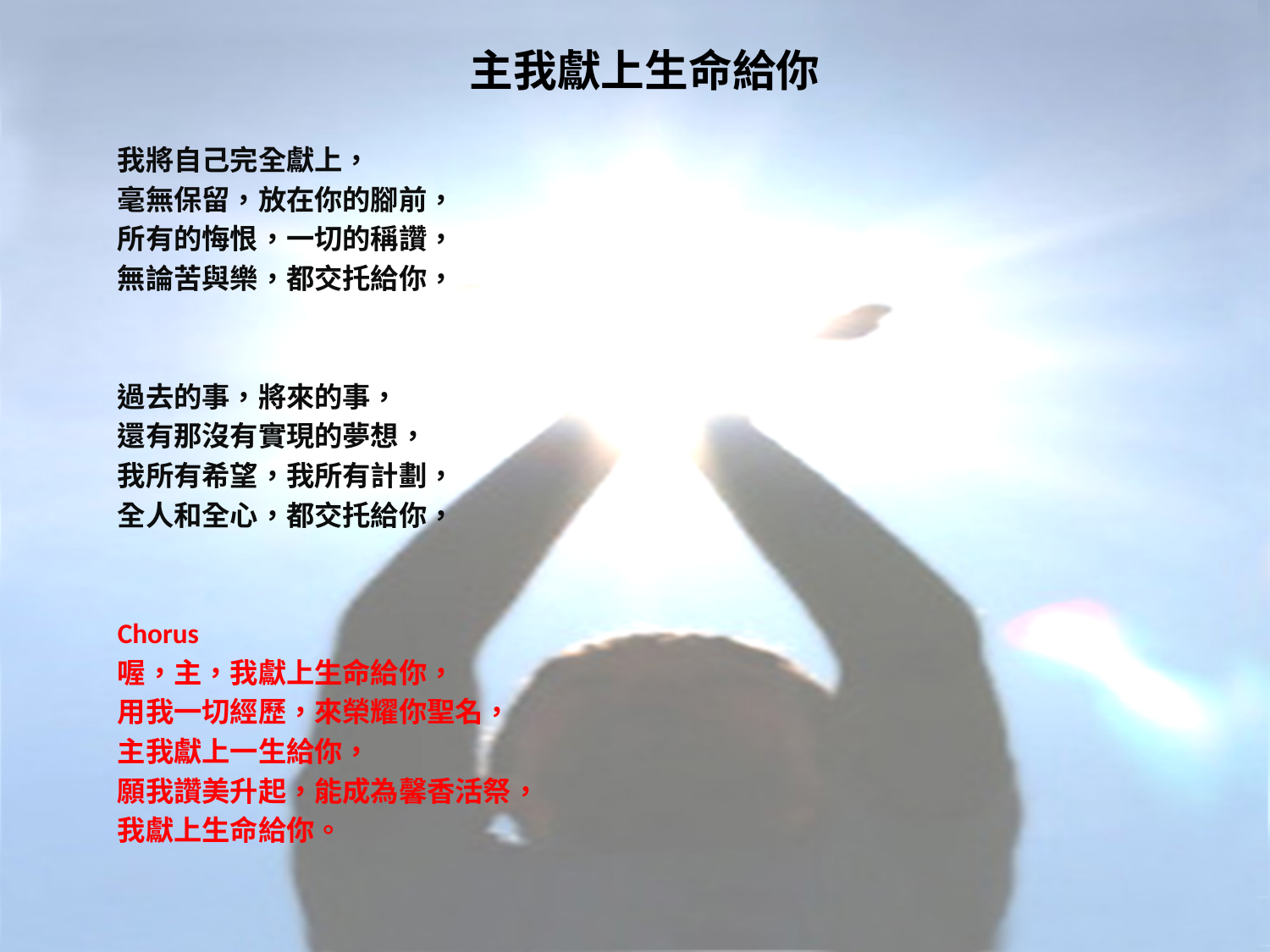

# 主我獻上生命給你
我將自己完全獻上，
毫無保留，放在你的腳前，
所有的悔恨，一切的稱讚，
無論苦與樂，都交托給你，

過去的事，將來的事，
還有那沒有實現的夢想，
我所有希望，我所有計劃，
全人和全心，都交托給你，

Chorus
喔，主，我獻上生命給你，
用我一切經歷，來榮耀你聖名，
主我獻上一生給你，
願我讚美升起，能成為馨香活祭，
我獻上生命給你。